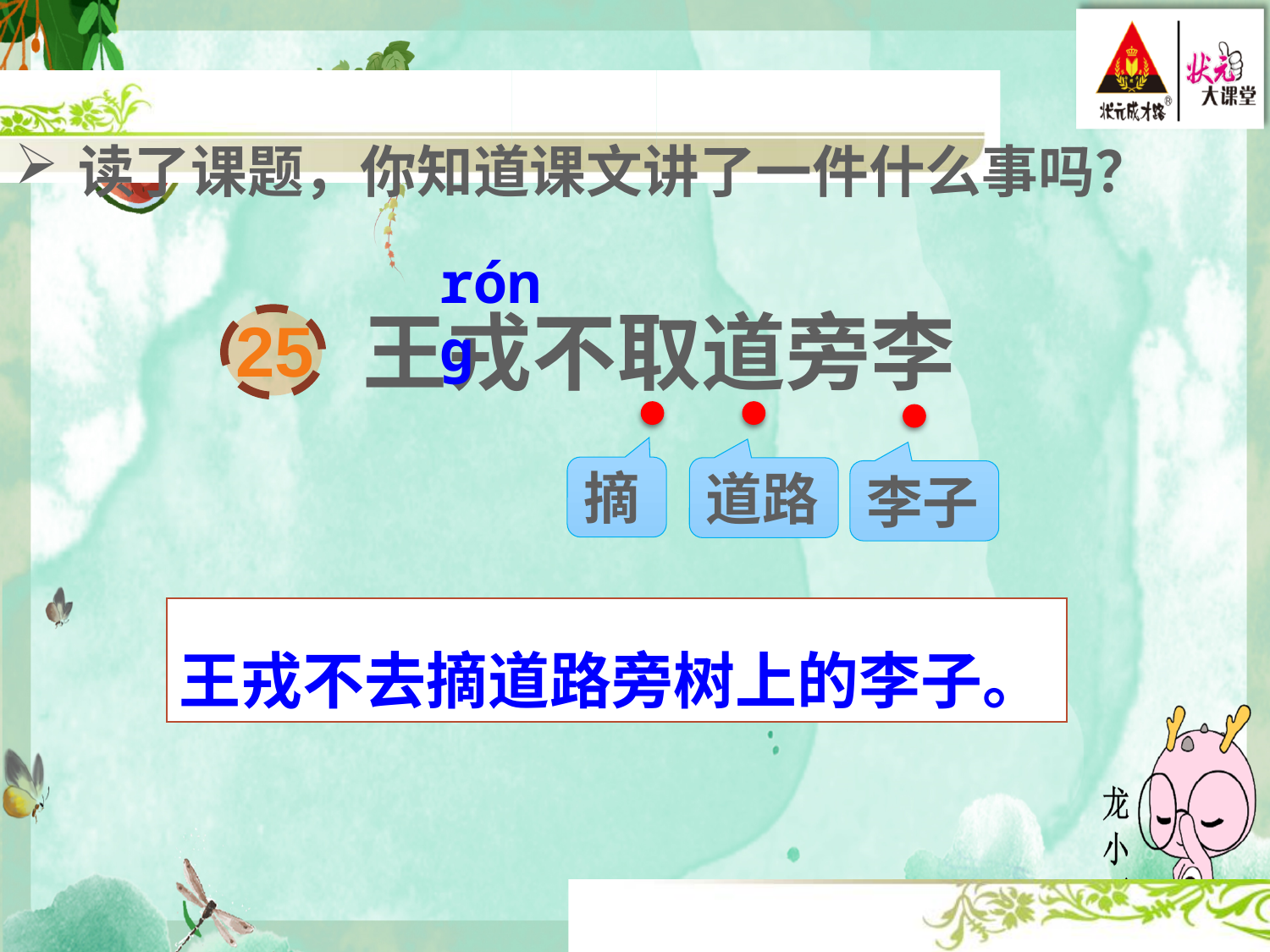

读了课题，你知道课文讲了一件什么事吗？
rónɡ
王戎不取道旁李

25

摘
道路
李子
王戎不去摘道路旁树上的李子。